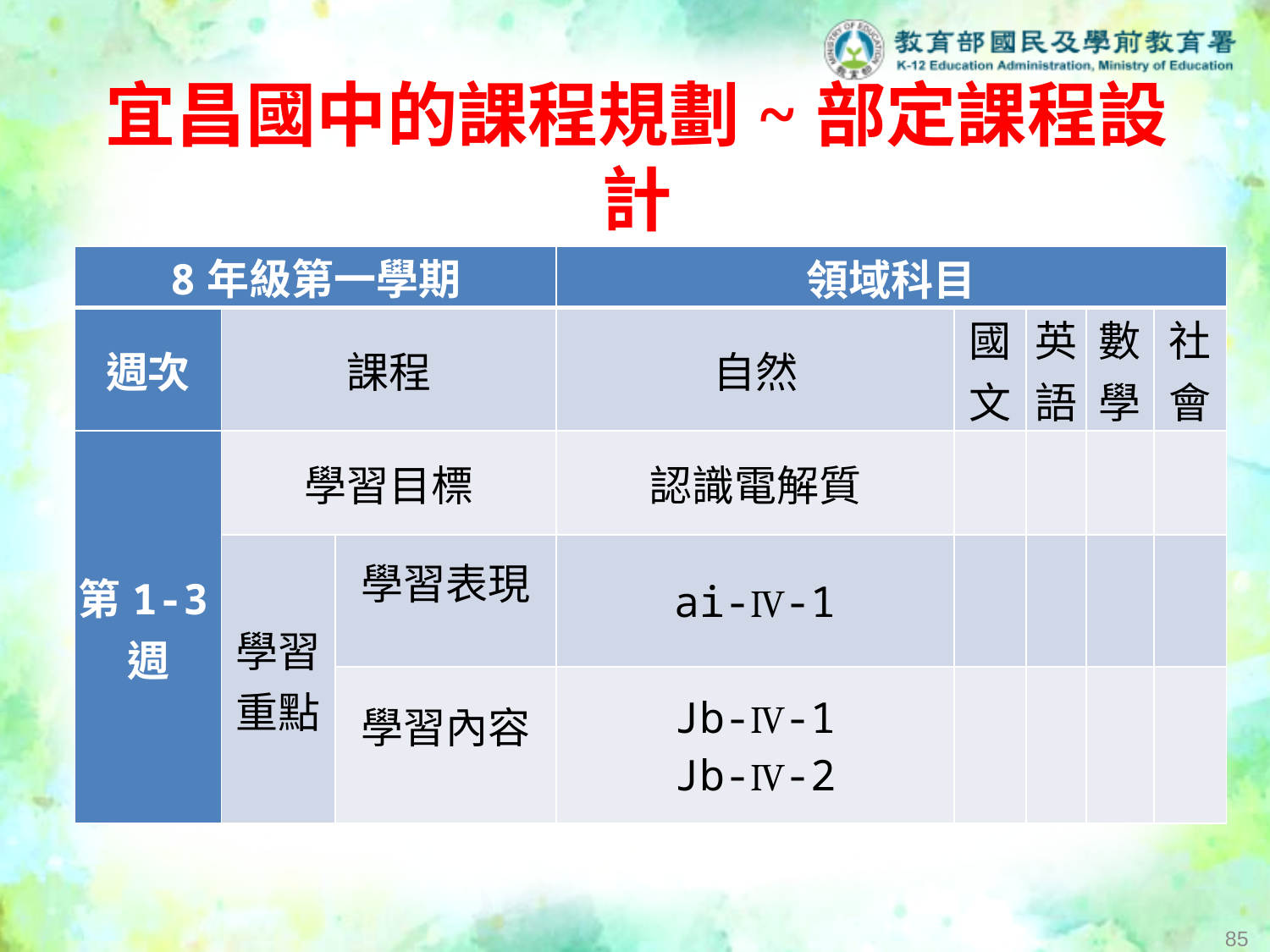

# 宜昌國中的課程規劃~部定課程設計
| 8年級第一學期 |  |  | 領域科目 |  |  |  |  |
| --- | --- | --- | --- | --- | --- | --- | --- |
| 週次 | 課程 |  | 自然 | 國文 | 英語 | 數學 | 社會 |
| 第1-3週 | 學習目標 |  | 認識電解質 |  |  |  |  |
|  | 學習重點 | 學習表現 | ai-Ⅳ-1 |  |  |  |  |
|  |  | 學習內容 | Jb-Ⅳ-1 Jb-Ⅳ-2 |  |  |  |  |
85